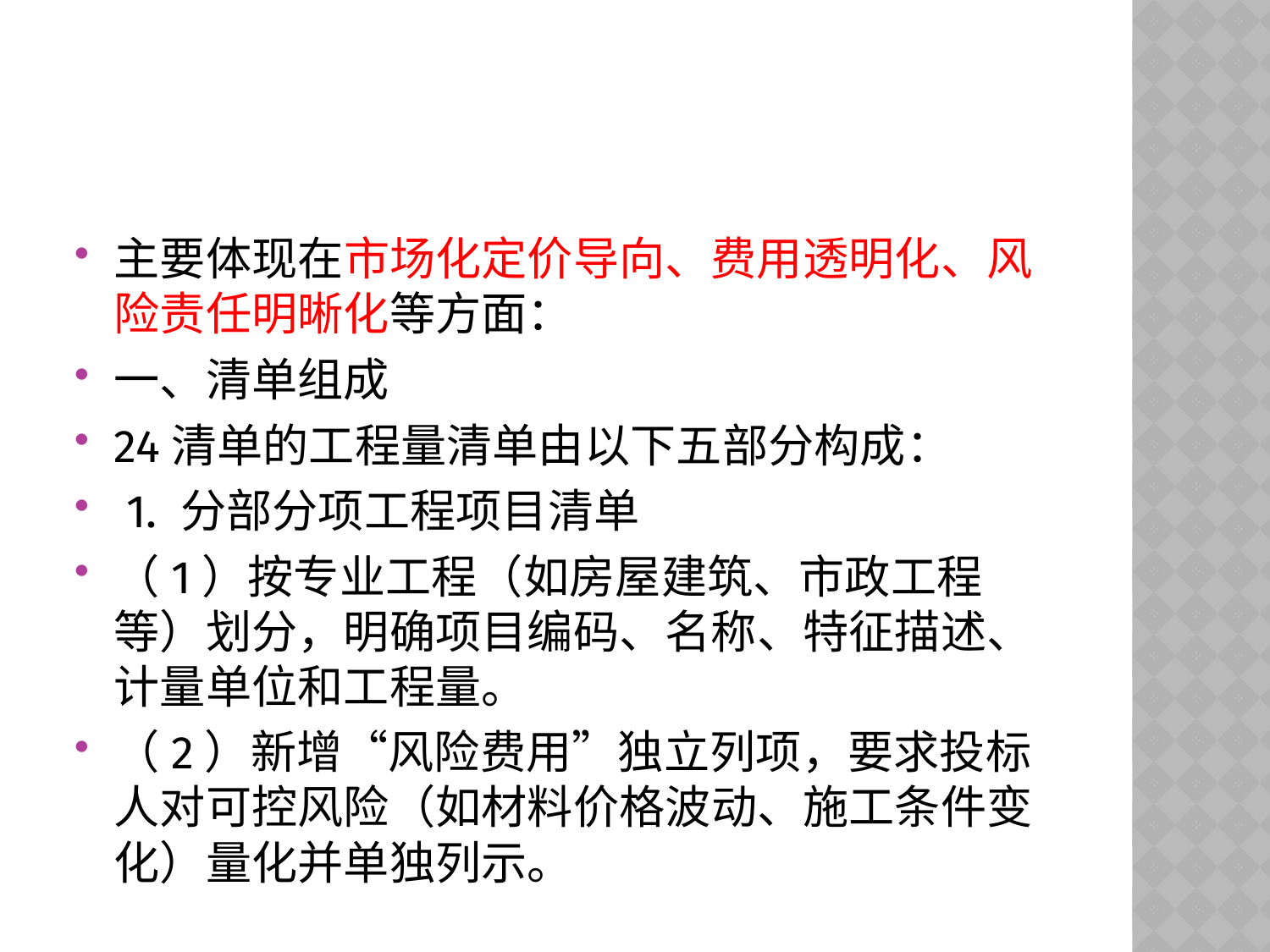

#
主要体现在市场化定价导向、费用透明化、风险责任明晰化等方面：
一、清单组成
24清单的工程量清单由以下五部分构成：
 1. 分部分项工程项目清单
（1）按专业工程（如房屋建筑、市政工程等）划分，明确项目编码、名称、特征描述、计量单位和工程量。
（2）新增“风险费用”独立列项，要求投标人对可控风险（如材料价格波动、施工条件变化）量化并单独列示。